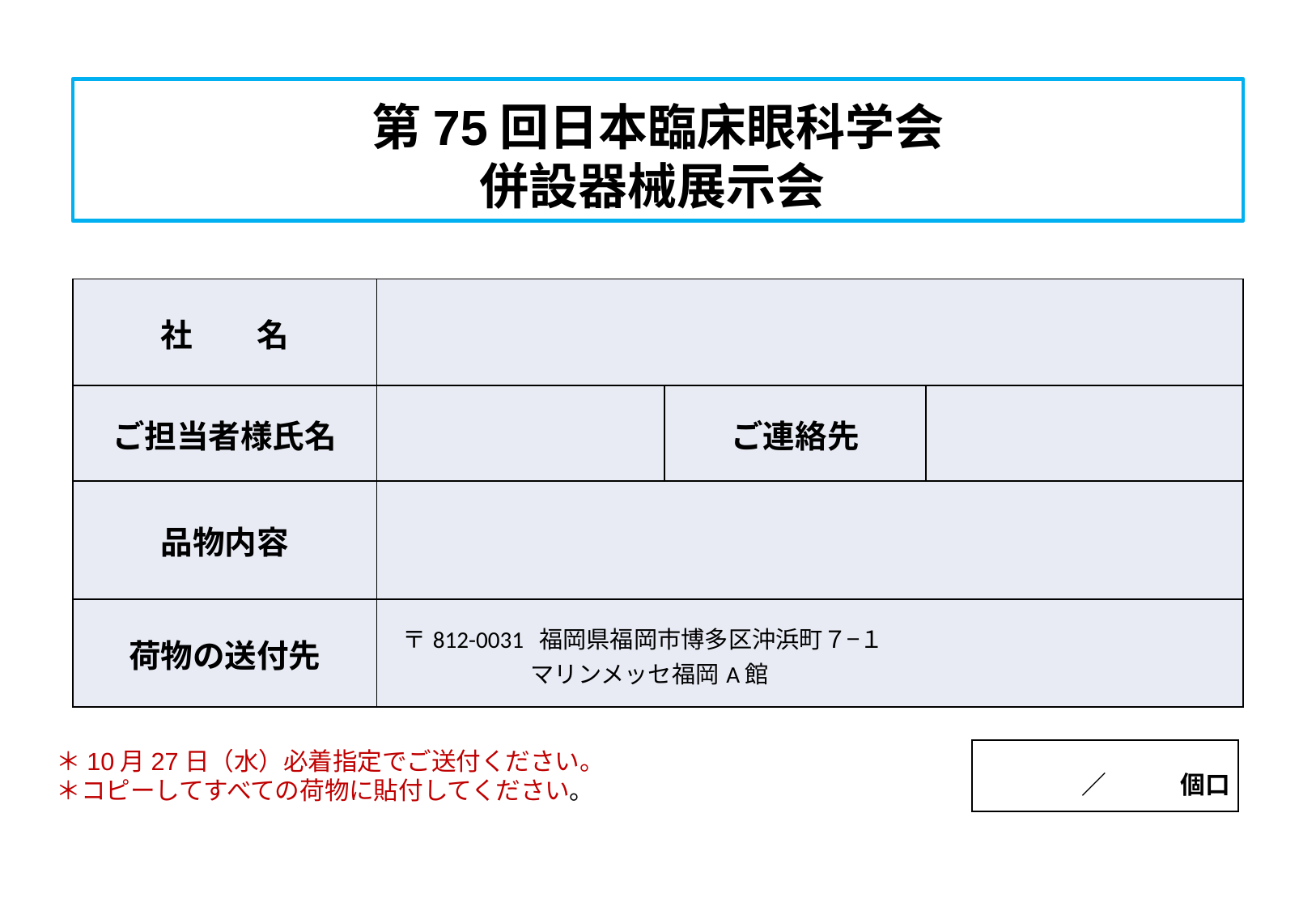

# 第75回日本臨床眼科学会 併設器械展示会
| 社　　名 |  |  |  |
| --- | --- | --- | --- |
| ご担当者様氏名 |  | ご連絡先 |  |
| 品物内容 |  |  |  |
| 荷物の送付先 | 〒812-0031  福岡県福岡市博多区沖浜町７−１ 　　　　　　マリンメッセ福岡A館 |  |  |

＊10月27日（水）必着指定でご送付ください。
＊コピーしてすべての荷物に貼付してください。

　　　／　　　個口